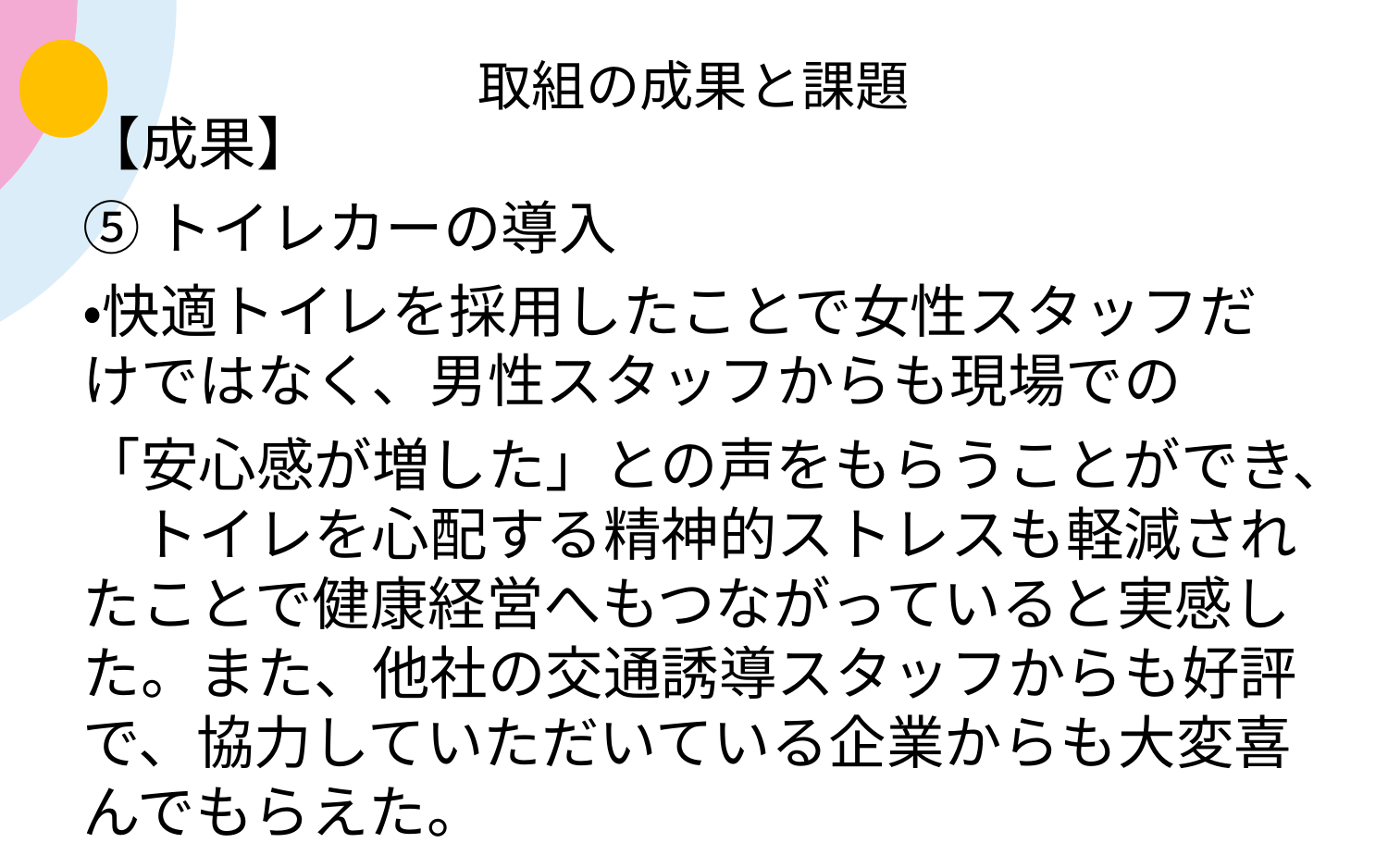

# 取組の成果と課題
【成果】
⑤トイレカーの導入
・快適トイレを採用したことで女性スタッフだけではなく、男性スタッフからも現場での
「安心感が増した」との声をもらうことができ、　トイレを心配する精神的ストレスも軽減されたことで健康経営へもつながっていると実感した。また、他社の交通誘導スタッフからも好評で、協力していただいている企業からも大変喜んでもらえた。